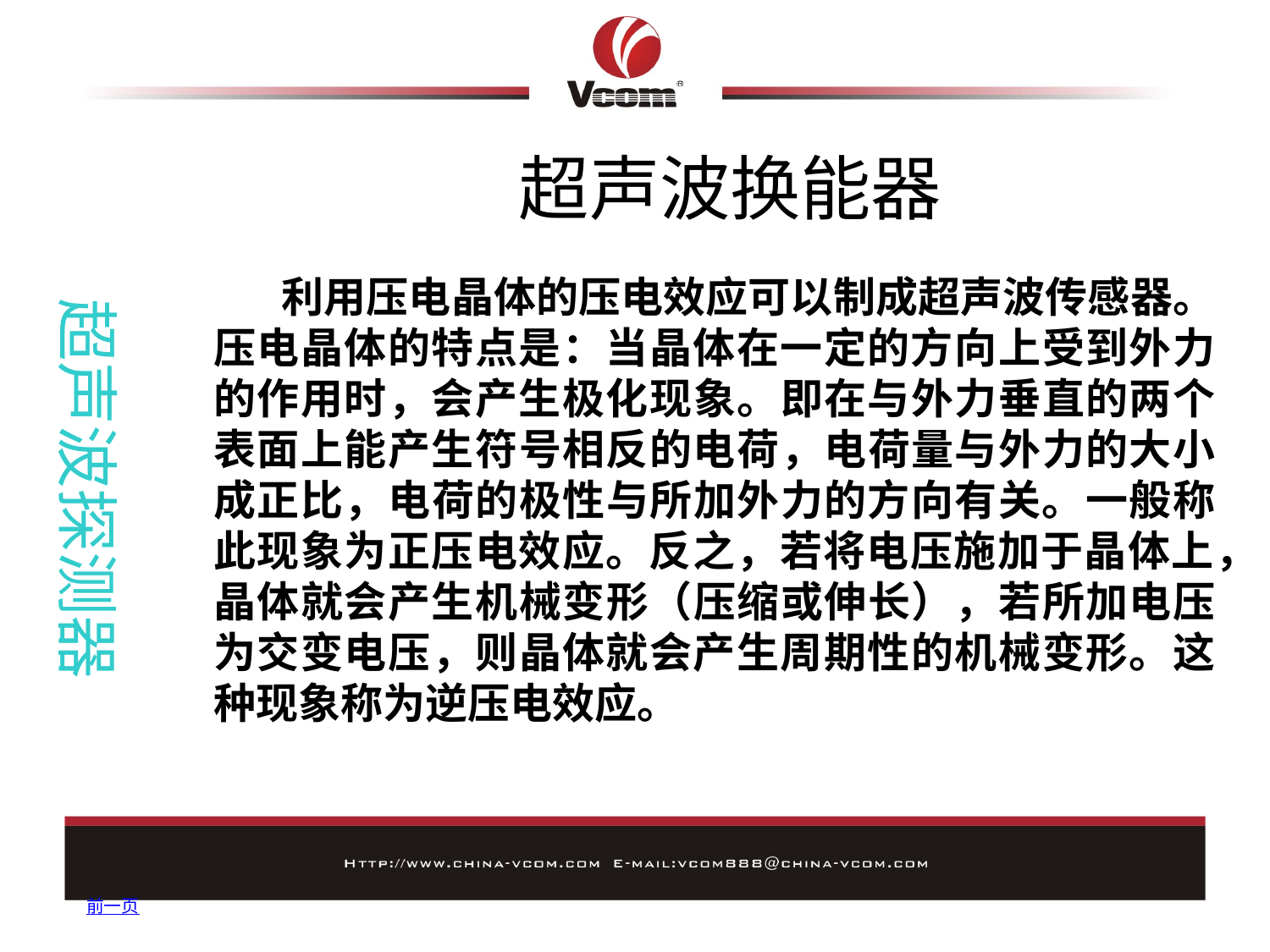

超声波换能器
      利用压电晶体的压电效应可以制成超声波传感器。压电晶体的特点是：当晶体在一定的方向上受到外力的作用时，会产生极化现象。即在与外力垂直的两个表面上能产生符号相反的电荷，电荷量与外力的大小成正比，电荷的极性与所加外力的方向有关。一般称此现象为正压电效应。反之，若将电压施加于晶体上，晶体就会产生机械变形（压缩或伸长），若所加电压为交变电压，则晶体就会产生周期性的机械变形。这种现象称为逆压电效应。
超声波探测器
前一页